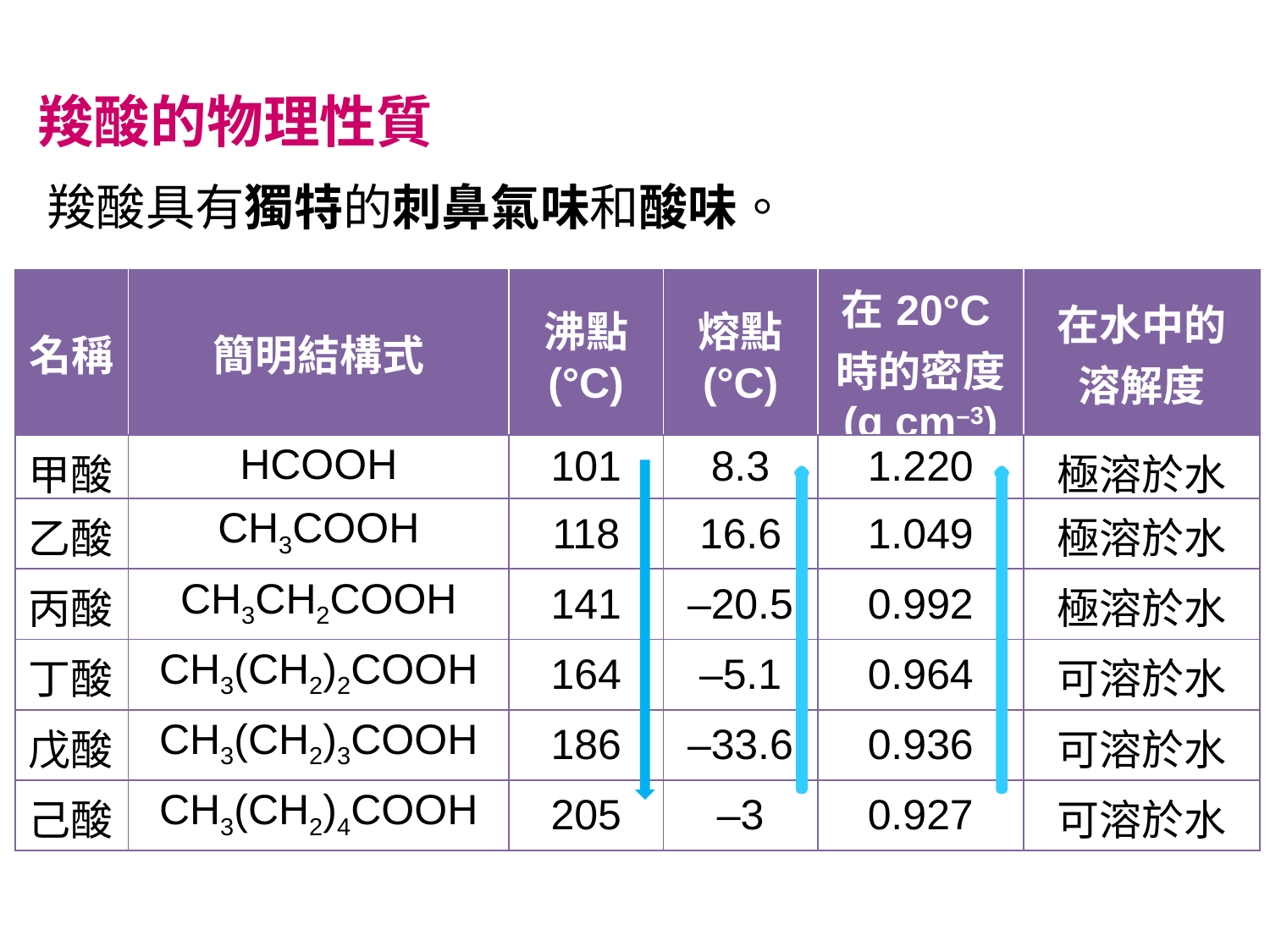

羧酸的物理性質
羧酸具有獨特的刺鼻氣味和酸味。
| 名稱 | 簡明結構式 | 沸點 (°C) | 熔點 (°C) | 在20°C時的密度 (g cm–3) | 在水中的溶解度 |
| --- | --- | --- | --- | --- | --- |
| 甲酸 | HCOOH | 101 | 8.3 | 1.220 | 極溶於水 |
| 乙酸 | CH3COOH | 118 | 16.6 | 1.049 | 極溶於水 |
| 丙酸 | CH3CH2COOH | 141 | –20.5 | 0.992 | 極溶於水 |
| 丁酸 | CH3(CH2)2COOH | 164 | –5.1 | 0.964 | 可溶於水 |
| 戊酸 | CH3(CH2)3COOH | 186 | –33.6 | 0.936 | 可溶於水 |
| 己酸 | CH3(CH2)4COOH | 205 | –3 | 0.927 | 可溶於水 |